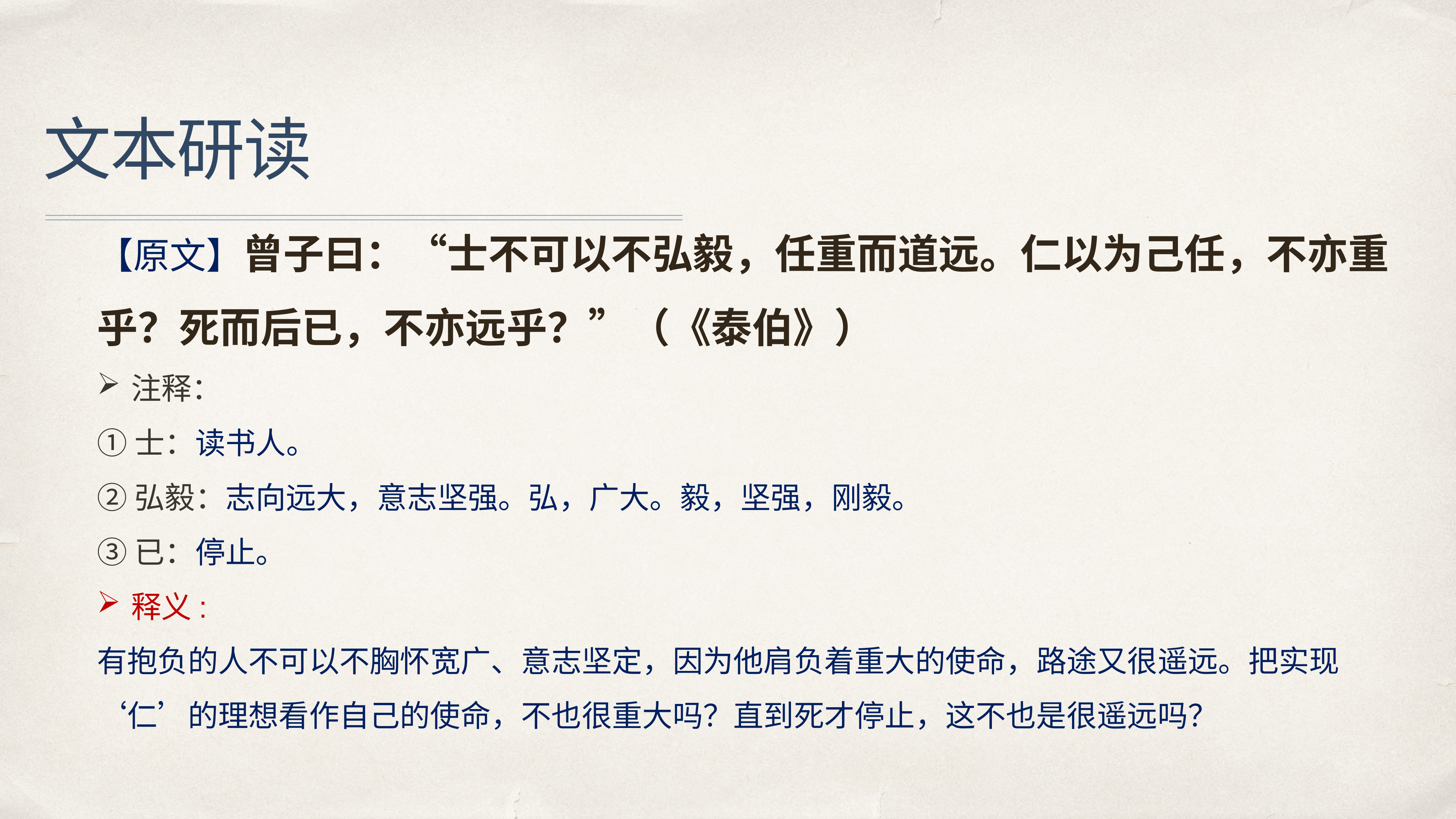

# 文本研读

【原文】曾子曰：“士不可以不弘毅，任重而道远。仁以为己任，不亦重乎？死而后已，不亦远乎？”（《泰伯》）
注释：
①士：读书人。
②弘毅：志向远大，意志坚强。弘，广大。毅，坚强，刚毅。
③已：停止。
释义:
有抱负的人不可以不胸怀宽广、意志坚定，因为他肩负着重大的使命，路途又很遥远。把实现‘仁’的理想看作自己的使命，不也很重大吗？直到死才停止，这不也是很遥远吗？